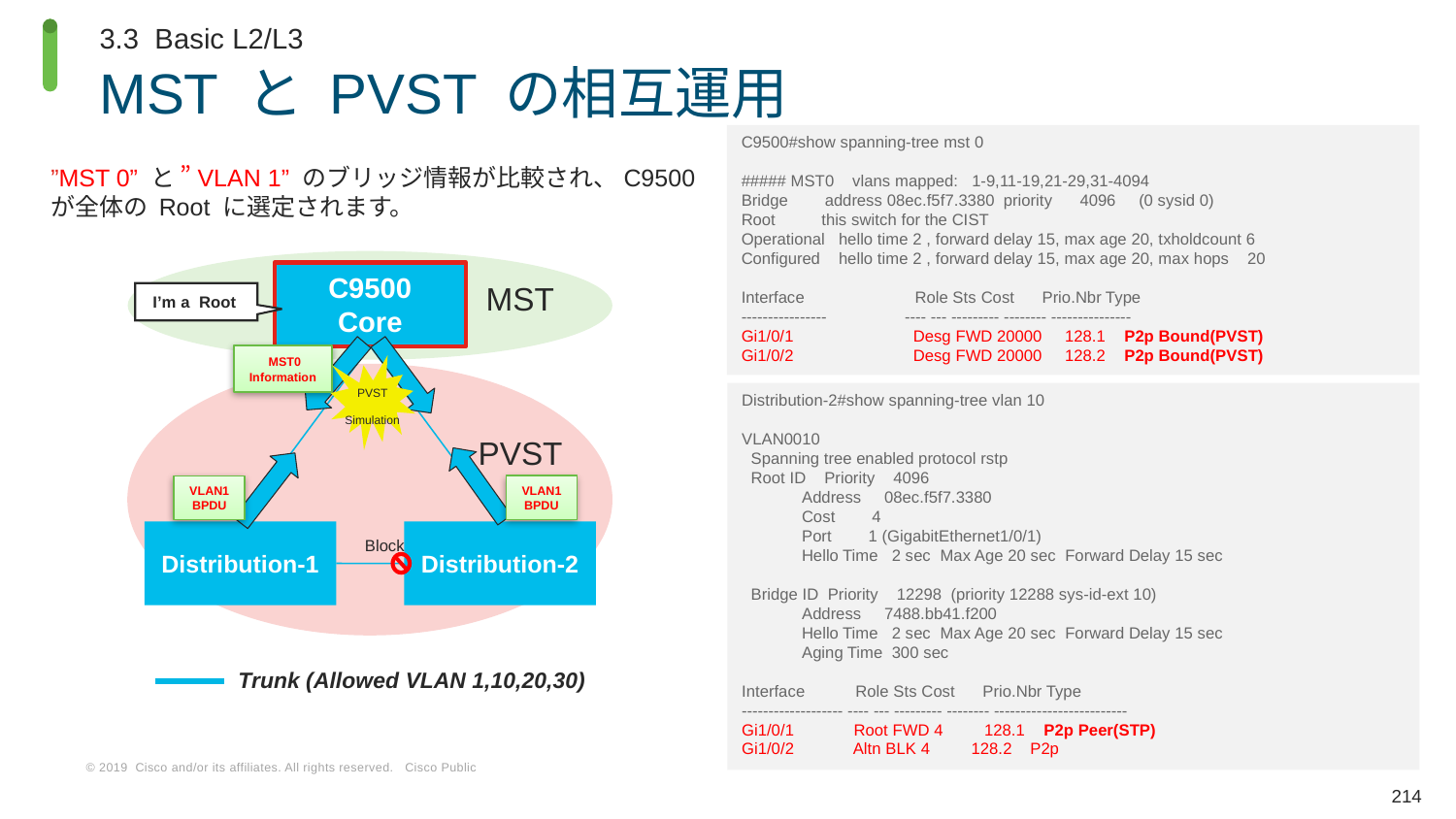

3.3  Basic L2/L3
# MST と PVST の相互運用
C9500#show spanning-tree mst 0

##### MST0    vlans mapped:   1-9,11-19,21-29,31-4094
Bridge        address 08ec.f5f7.3380  priority      4096     (0 sysid 0)
Root          this switch for the CIST
Operational   hello time 2 , forward delay 15, max age 20, txholdcount 6
Configured    hello time 2 , forward delay 15, max age 20, max hops    20

Interface                        Role Sts Cost      Prio.Nbr Type
----------------                 ---- --- --------- -------- ---------------
Gi1/0/1                          Desg FWD 20000     128.1    P2p Bound(PVST)
Gi1/0/2                          Desg FWD 20000     128.2    P2p Bound(PVST)
”MST 0” と ”VLAN 1” のブリッジ情報が比較され、C9500 が全体の Root に選定されます。

C9500
Core
MST

PVST
Distribution-1
Distribution-2
I’m a  Root
 MST0
Information
PVST
Simulation

Distribution-2#show spanning-tree vlan 10

VLAN0010
  Spanning tree enabled protocol rstp
  Root ID    Priority    4096
             Address     08ec.f5f7.3380
             Cost        4
             Port        1 (GigabitEthernet1/0/1)
             Hello Time   2 sec  Max Age 20 sec  Forward Delay 15 sec

  Bridge ID  Priority    12298  (priority 12288 sys-id-ext 10)
             Address     7488.bb41.f200
             Hello Time   2 sec  Max Age 20 sec  Forward Delay 15 sec
             Aging Time  300 sec

Interface           Role Sts Cost      Prio.Nbr Type
------------------- ---- --- --------- -------- -------------------------
Gi1/0/1             Root FWD 4         128.1    P2p Peer(STP)
Gi1/0/2             Altn BLK 4         128.2    P2p

VLAN1
BPDU
VLAN1
BPDU
Block

Trunk (Allowed VLAN 1,10,20,30)
214